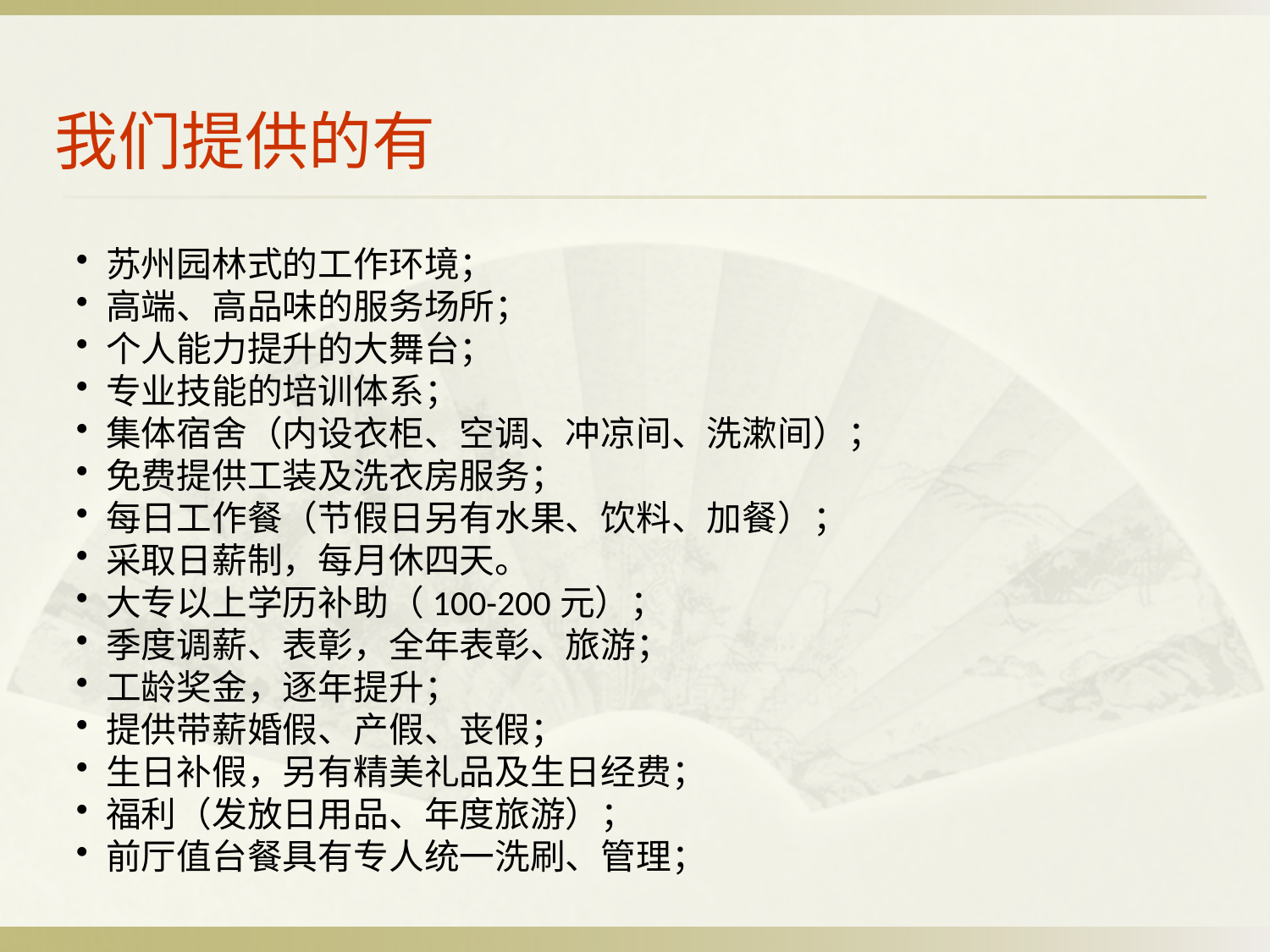

我们提供的有

苏州园林式的工作环境；
高端、高品味的服务场所；
个人能力提升的大舞台；
专业技能的培训体系；
集体宿舍（内设衣柜、空调、冲凉间、洗漱间）；
免费提供工装及洗衣房服务；
每日工作餐（节假日另有水果、饮料、加餐）；
采取日薪制，每月休四天。
大专以上学历补助（100-200元）；
季度调薪、表彰，全年表彰、旅游；
工龄奖金，逐年提升；
提供带薪婚假、产假、丧假；
生日补假，另有精美礼品及生日经费；
福利（发放日用品、年度旅游）；
前厅值台餐具有专人统一洗刷、管理；